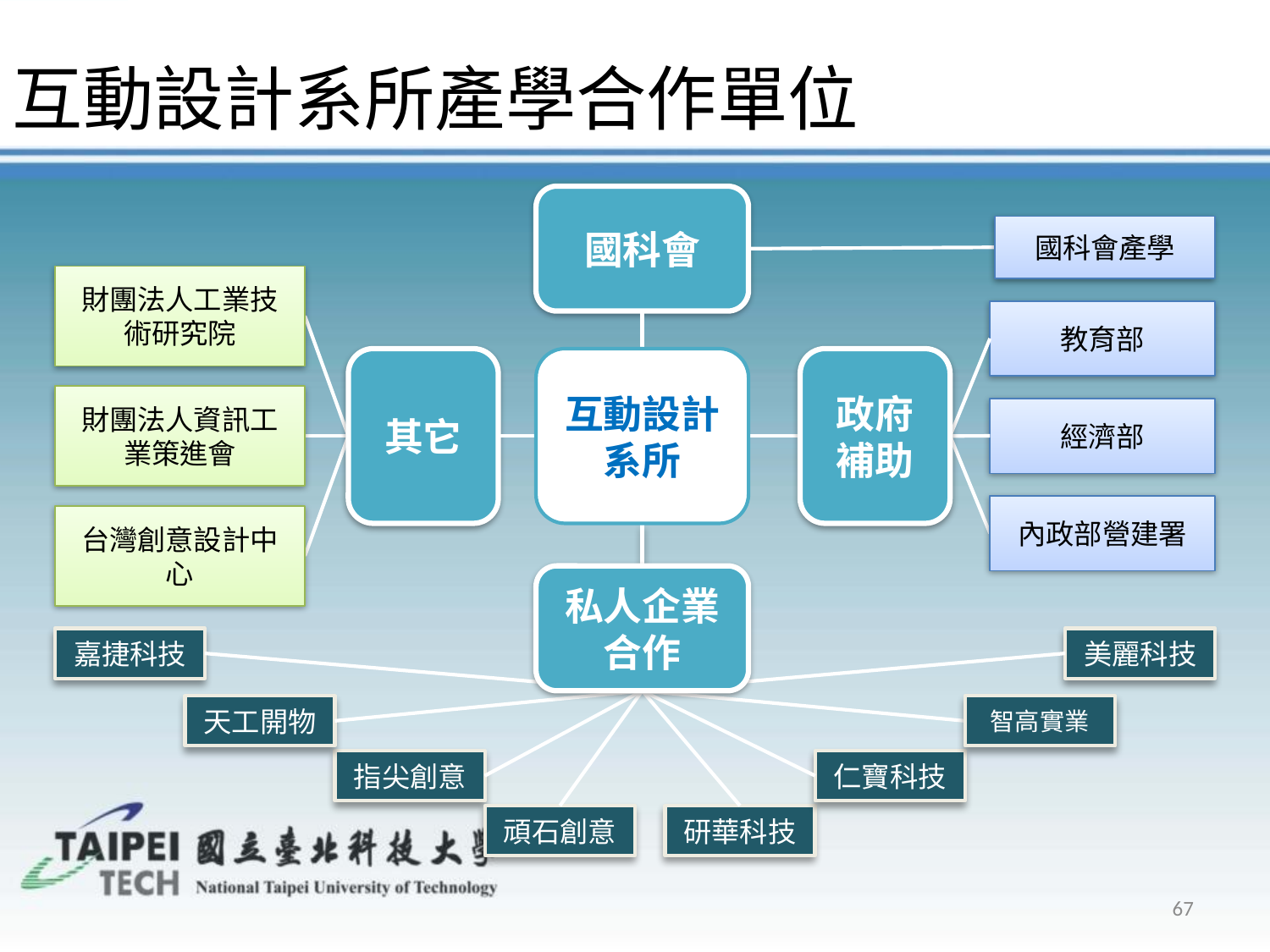

互動設計系所產學合作單位

國科會
國科會產學
財團法人工業技術研究院
教育部
其它
互動設計系所
政府
補助
財團法人資訊工業策進會
經濟部
內政部營建署
台灣創意設計中心
私人企業
合作
嘉捷科技
美麗科技
天工開物
智高實業
指尖創意
仁寶科技
頑石創意
研華科技
67